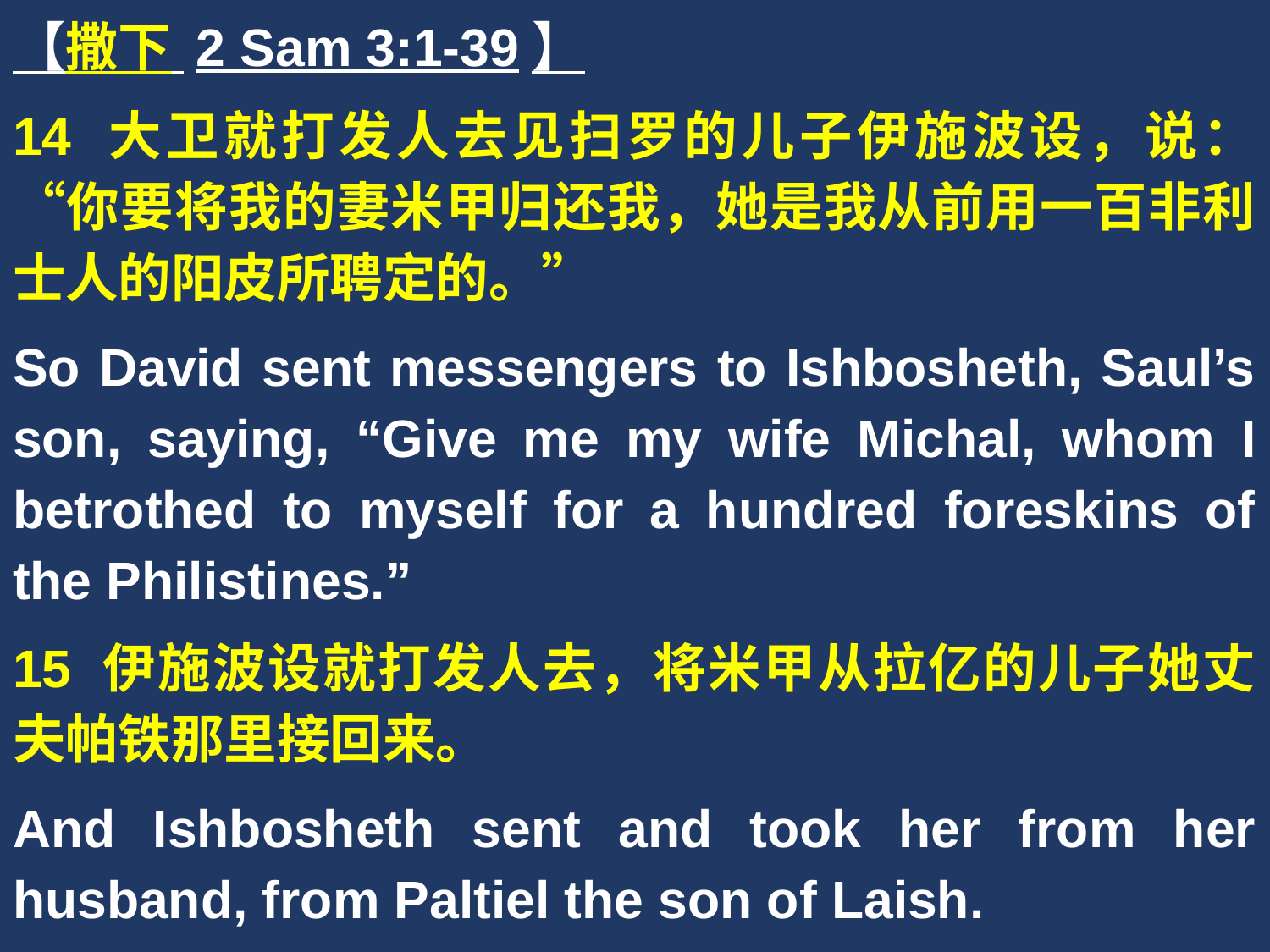

【撒下 2 Sam 3:1-39】
14 大卫就打发人去见扫罗的儿子伊施波设，说：“你要将我的妻米甲归还我，她是我从前用一百非利士人的阳皮所聘定的。”
So David sent messengers to Ishbosheth, Saul’s son, saying, “Give me my wife Michal, whom I betrothed to myself for a hundred foreskins of the Philistines.”
15 伊施波设就打发人去，将米甲从拉亿的儿子她丈夫帕铁那里接回来。
And Ishbosheth sent and took her from her husband, from Paltiel the son of Laish.